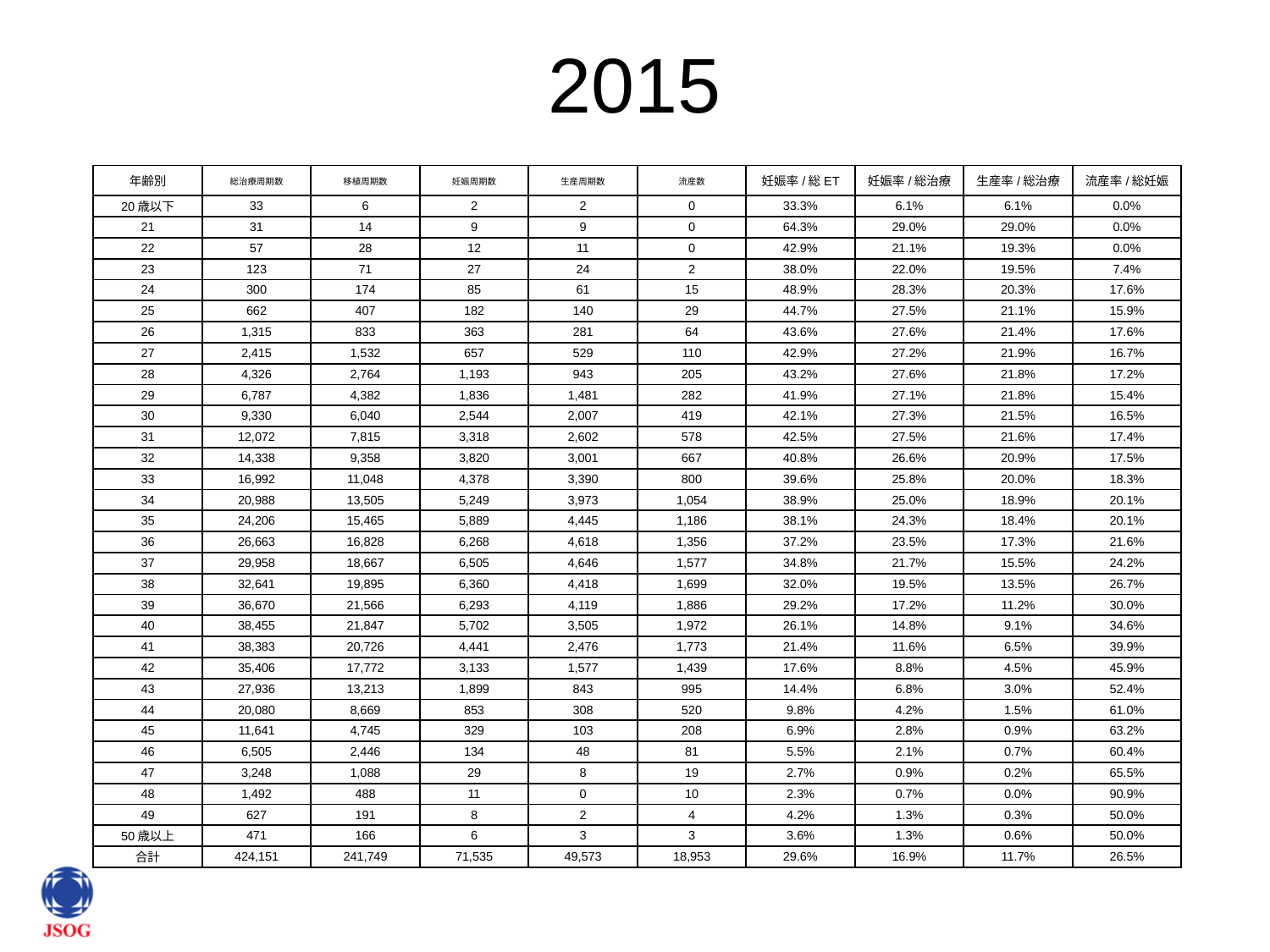

# 2015
| 年齢別 | 総治療周期数 | 移植周期数 | 妊娠周期数 | 生産周期数 | 流産数 | 妊娠率/総ET | 妊娠率/総治療 | 生産率/総治療 | 流産率/総妊娠 |
| --- | --- | --- | --- | --- | --- | --- | --- | --- | --- |
| 20歳以下 | 33 | 6 | 2 | 2 | 0 | 33.3% | 6.1% | 6.1% | 0.0% |
| 21 | 31 | 14 | 9 | 9 | 0 | 64.3% | 29.0% | 29.0% | 0.0% |
| 22 | 57 | 28 | 12 | 11 | 0 | 42.9% | 21.1% | 19.3% | 0.0% |
| 23 | 123 | 71 | 27 | 24 | 2 | 38.0% | 22.0% | 19.5% | 7.4% |
| 24 | 300 | 174 | 85 | 61 | 15 | 48.9% | 28.3% | 20.3% | 17.6% |
| 25 | 662 | 407 | 182 | 140 | 29 | 44.7% | 27.5% | 21.1% | 15.9% |
| 26 | 1,315 | 833 | 363 | 281 | 64 | 43.6% | 27.6% | 21.4% | 17.6% |
| 27 | 2,415 | 1,532 | 657 | 529 | 110 | 42.9% | 27.2% | 21.9% | 16.7% |
| 28 | 4,326 | 2,764 | 1,193 | 943 | 205 | 43.2% | 27.6% | 21.8% | 17.2% |
| 29 | 6,787 | 4,382 | 1,836 | 1,481 | 282 | 41.9% | 27.1% | 21.8% | 15.4% |
| 30 | 9,330 | 6,040 | 2,544 | 2,007 | 419 | 42.1% | 27.3% | 21.5% | 16.5% |
| 31 | 12,072 | 7,815 | 3,318 | 2,602 | 578 | 42.5% | 27.5% | 21.6% | 17.4% |
| 32 | 14,338 | 9,358 | 3,820 | 3,001 | 667 | 40.8% | 26.6% | 20.9% | 17.5% |
| 33 | 16,992 | 11,048 | 4,378 | 3,390 | 800 | 39.6% | 25.8% | 20.0% | 18.3% |
| 34 | 20,988 | 13,505 | 5,249 | 3,973 | 1,054 | 38.9% | 25.0% | 18.9% | 20.1% |
| 35 | 24,206 | 15,465 | 5,889 | 4,445 | 1,186 | 38.1% | 24.3% | 18.4% | 20.1% |
| 36 | 26,663 | 16,828 | 6,268 | 4,618 | 1,356 | 37.2% | 23.5% | 17.3% | 21.6% |
| 37 | 29,958 | 18,667 | 6,505 | 4,646 | 1,577 | 34.8% | 21.7% | 15.5% | 24.2% |
| 38 | 32,641 | 19,895 | 6,360 | 4,418 | 1,699 | 32.0% | 19.5% | 13.5% | 26.7% |
| 39 | 36,670 | 21,566 | 6,293 | 4,119 | 1,886 | 29.2% | 17.2% | 11.2% | 30.0% |
| 40 | 38,455 | 21,847 | 5,702 | 3,505 | 1,972 | 26.1% | 14.8% | 9.1% | 34.6% |
| 41 | 38,383 | 20,726 | 4,441 | 2,476 | 1,773 | 21.4% | 11.6% | 6.5% | 39.9% |
| 42 | 35,406 | 17,772 | 3,133 | 1,577 | 1,439 | 17.6% | 8.8% | 4.5% | 45.9% |
| 43 | 27,936 | 13,213 | 1,899 | 843 | 995 | 14.4% | 6.8% | 3.0% | 52.4% |
| 44 | 20,080 | 8,669 | 853 | 308 | 520 | 9.8% | 4.2% | 1.5% | 61.0% |
| 45 | 11,641 | 4,745 | 329 | 103 | 208 | 6.9% | 2.8% | 0.9% | 63.2% |
| 46 | 6,505 | 2,446 | 134 | 48 | 81 | 5.5% | 2.1% | 0.7% | 60.4% |
| 47 | 3,248 | 1,088 | 29 | 8 | 19 | 2.7% | 0.9% | 0.2% | 65.5% |
| 48 | 1,492 | 488 | 11 | 0 | 10 | 2.3% | 0.7% | 0.0% | 90.9% |
| 49 | 627 | 191 | 8 | 2 | 4 | 4.2% | 1.3% | 0.3% | 50.0% |
| 50歳以上 | 471 | 166 | 6 | 3 | 3 | 3.6% | 1.3% | 0.6% | 50.0% |
| 合計 | 424,151 | 241,749 | 71,535 | 49,573 | 18,953 | 29.6% | 16.9% | 11.7% | 26.5% |